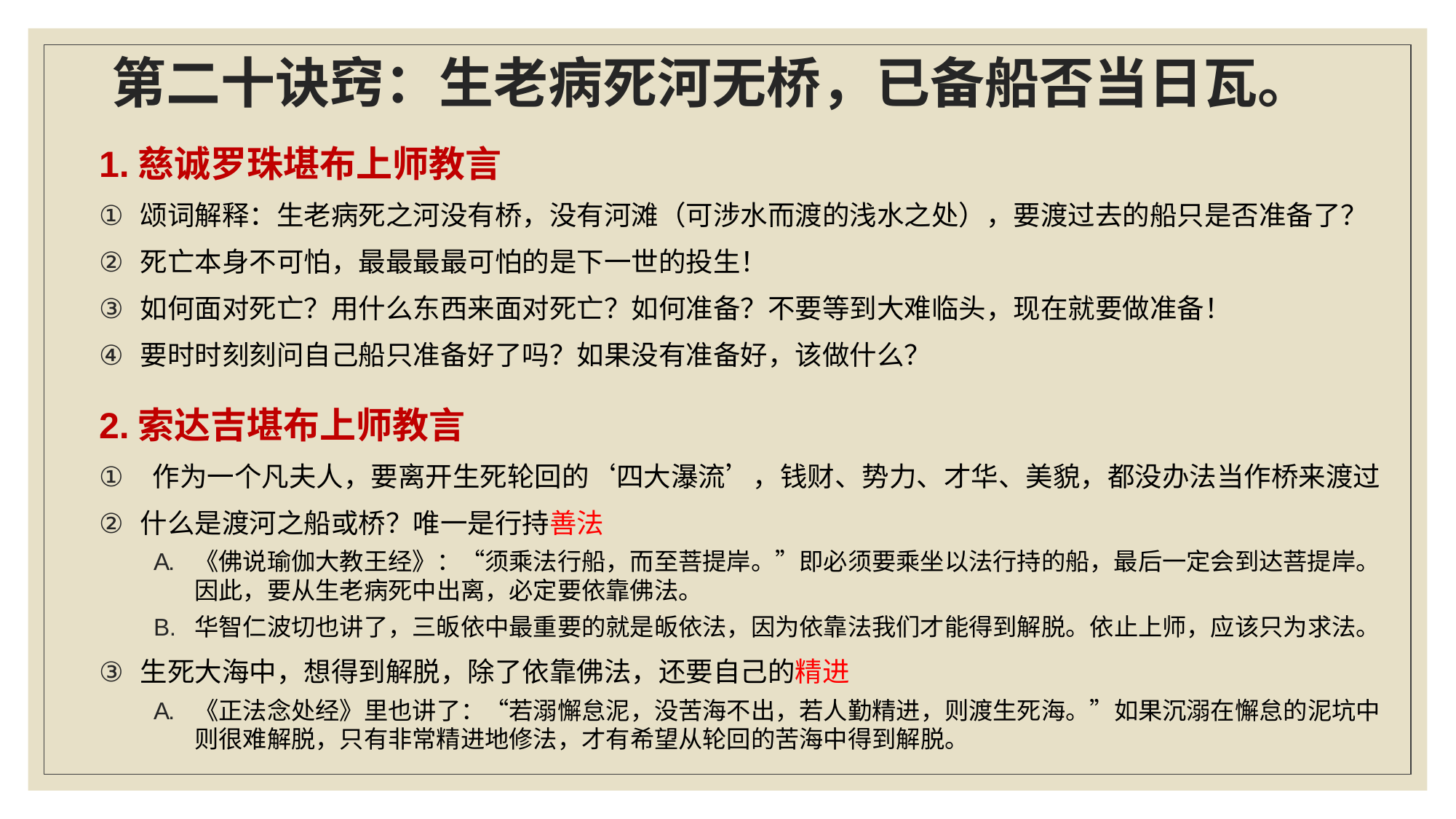

# 第二十诀窍：生老病死河无桥，已备船否当日瓦。
1.慈诚罗珠堪布上师教言
颂词解释：生老病死之河没有桥，没有河滩（可涉水而渡的浅水之处），要渡过去的船只是否准备了？
死亡本身不可怕，最最最最可怕的是下一世的投生！
如何面对死亡？用什么东西来面对死亡？如何准备？不要等到大难临头，现在就要做准备！
要时时刻刻问自己船只准备好了吗？如果没有准备好，该做什么？
2.索达吉堪布上师教言
 作为一个凡夫人，要离开生死轮回的‘四大瀑流’，钱财、势力、才华、美貌，都没办法当作桥来渡过
什么是渡河之船或桥？唯一是行持善法
《佛说瑜伽大教王经》：“须乘法行船，而至菩提岸。”即必须要乘坐以法行持的船，最后一定会到达菩提岸。因此，要从生老病死中出离，必定要依靠佛法。
华智仁波切也讲了，三皈依中最重要的就是皈依法，因为依靠法我们才能得到解脱。依止上师，应该只为求法。
生死大海中，想得到解脱，除了依靠佛法，还要自己的精进
《正法念处经》里也讲了：“若溺懈怠泥，没苦海不出，若人勤精进，则渡生死海。”如果沉溺在懈怠的泥坑中则很难解脱，只有非常精进地修法，才有希望从轮回的苦海中得到解脱。